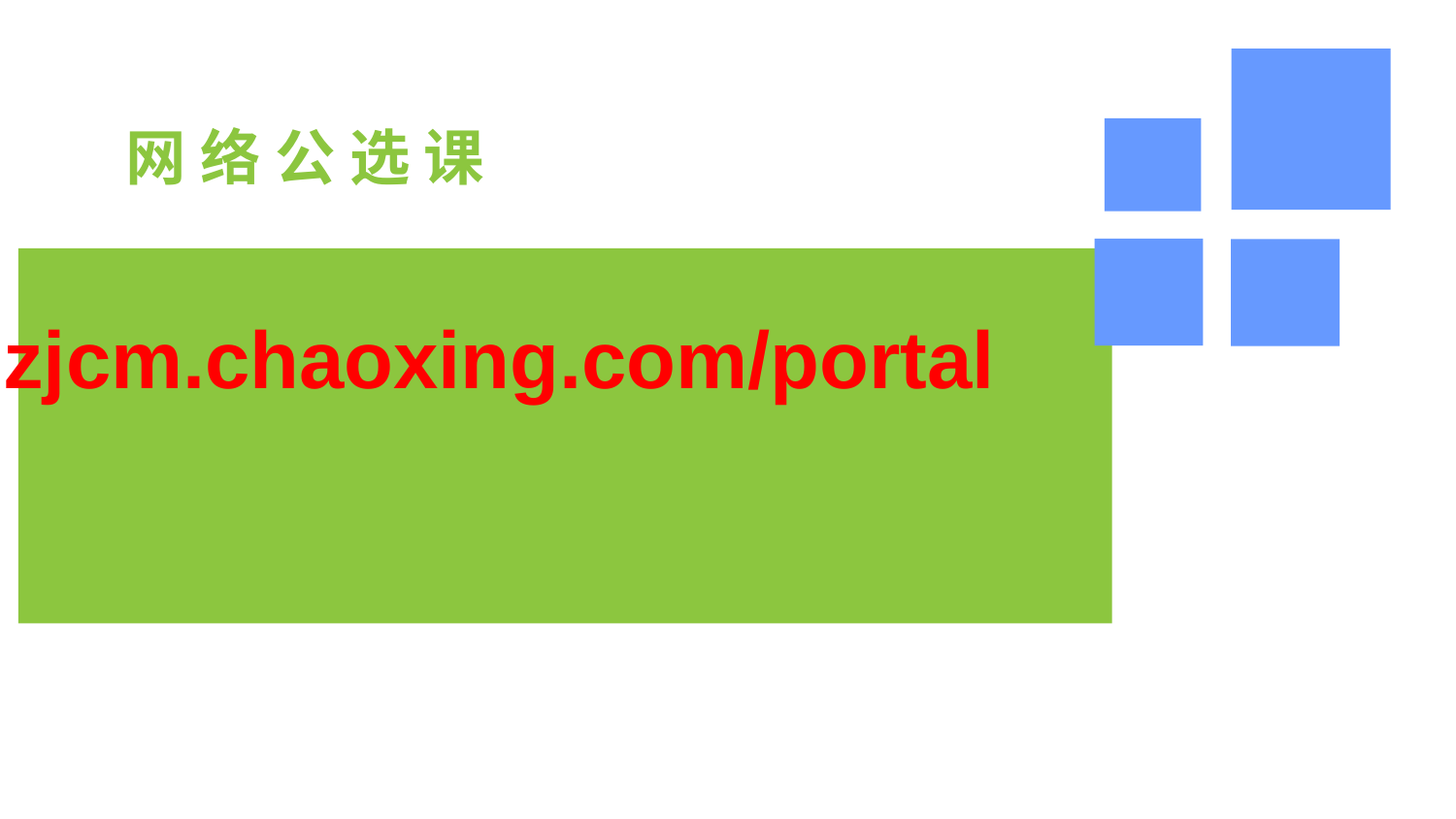

# 网 络 公 选 课

 zjcm.chaoxing.com/portal